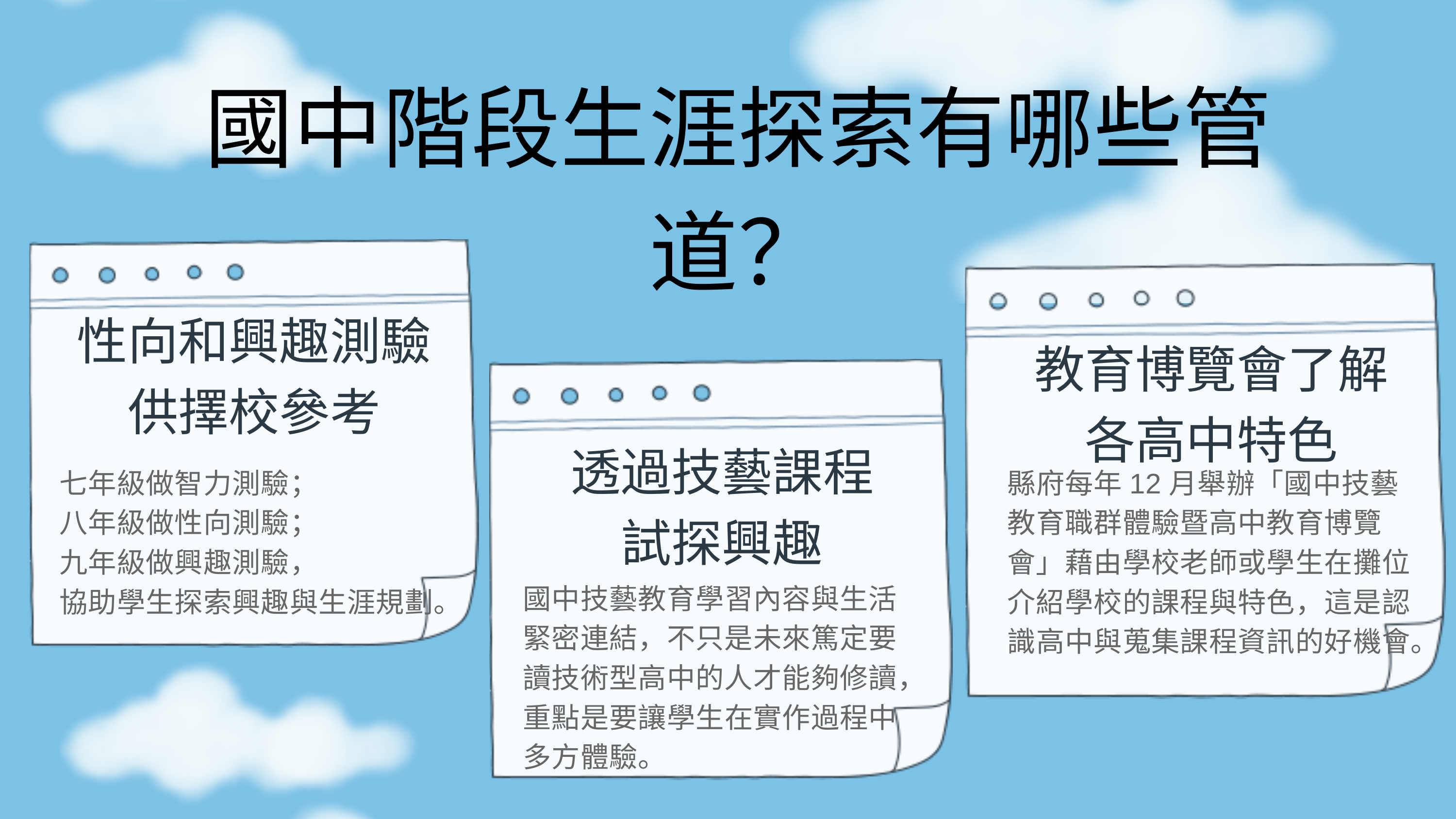

國中階段生涯探索有哪些管道？

性向和興趣測驗供擇校參考
教育博覽會了解各高中特色

透過技藝課程試探興趣
七年級做智力測驗；
八年級做性向測驗；
九年級做興趣測驗，
協助學生探索興趣與生涯規劃。
縣府每年12月舉辦「國中技藝教育職群體驗暨高中教育博覽會」藉由學校老師或學生在攤位介紹學校的課程與特色，這是認識高中與蒐集課程資訊的好機會。
國中技藝教育學習內容與生活緊密連結，不只是未來篤定要讀技術型高中的人才能夠修讀，重點是要讓學生在實作過程中多方體驗。